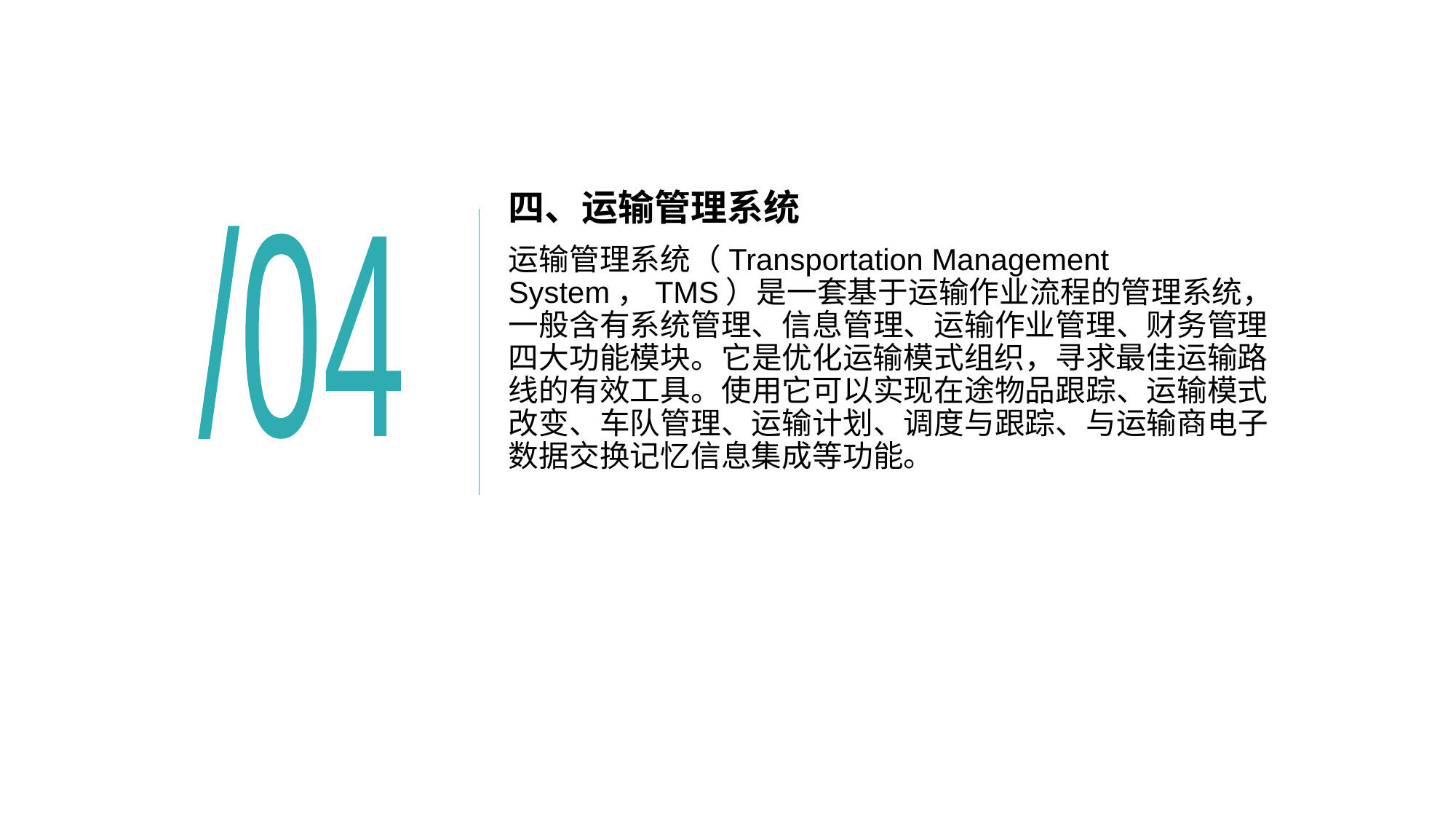

# 四、运输管理系统
/04
运输管理系统（Transportation Management System，TMS）是一套基于运输作业流程的管理系统，一般含有系统管理、信息管理、运输作业管理、财务管理四大功能模块。它是优化运输模式组织，寻求最佳运输路线的有效工具。使用它可以实现在途物品跟踪、运输模式改变、车队管理、运输计划、调度与跟踪、与运输商电子数据交换记忆信息集成等功能。